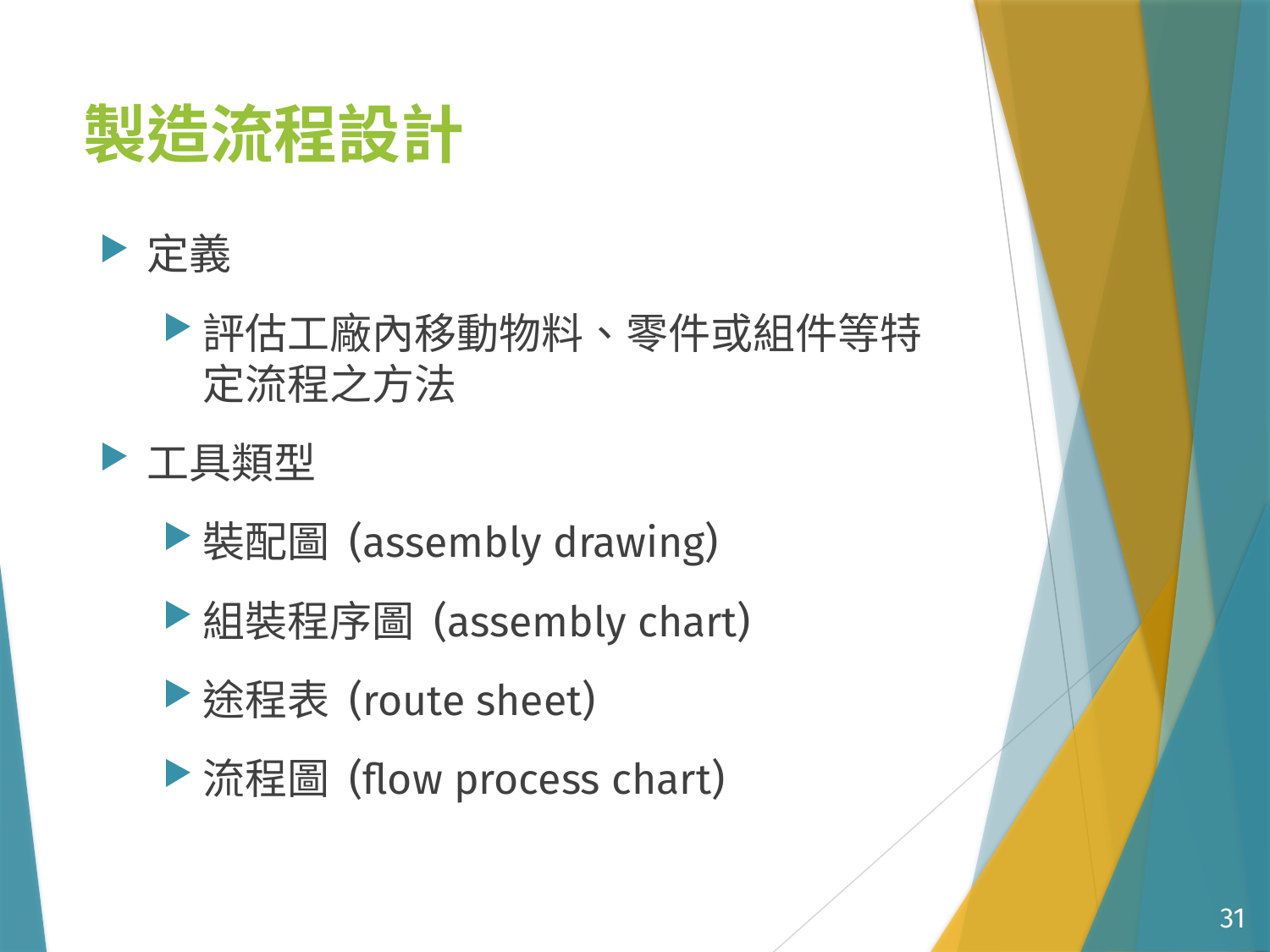

# 製造流程設計
定義
評估工廠內移動物料、零件或組件等特定流程之方法
工具類型
裝配圖 (assembly drawing)
組裝程序圖 (assembly chart)
途程表 (route sheet)
流程圖 (flow process chart)
31